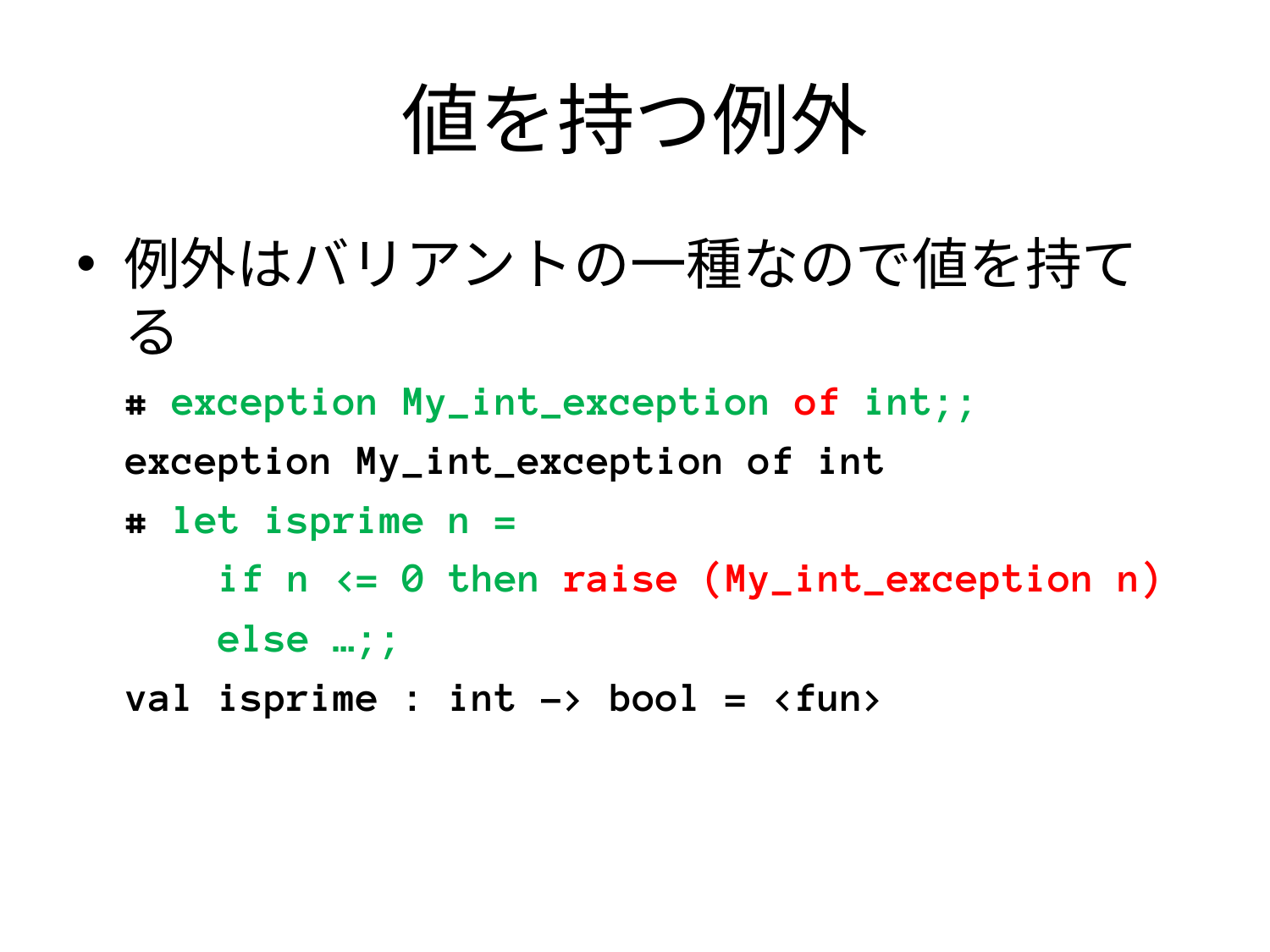

# 値を持つ例外
例外はバリアントの一種なので値を持てる
# exception My_int_exception of int;;
exception My_int_exception of int
# let isprime n =
    if n <= 0 then raise (My_int_exception n)
    else …;;
val isprime : int -> bool = <fun>